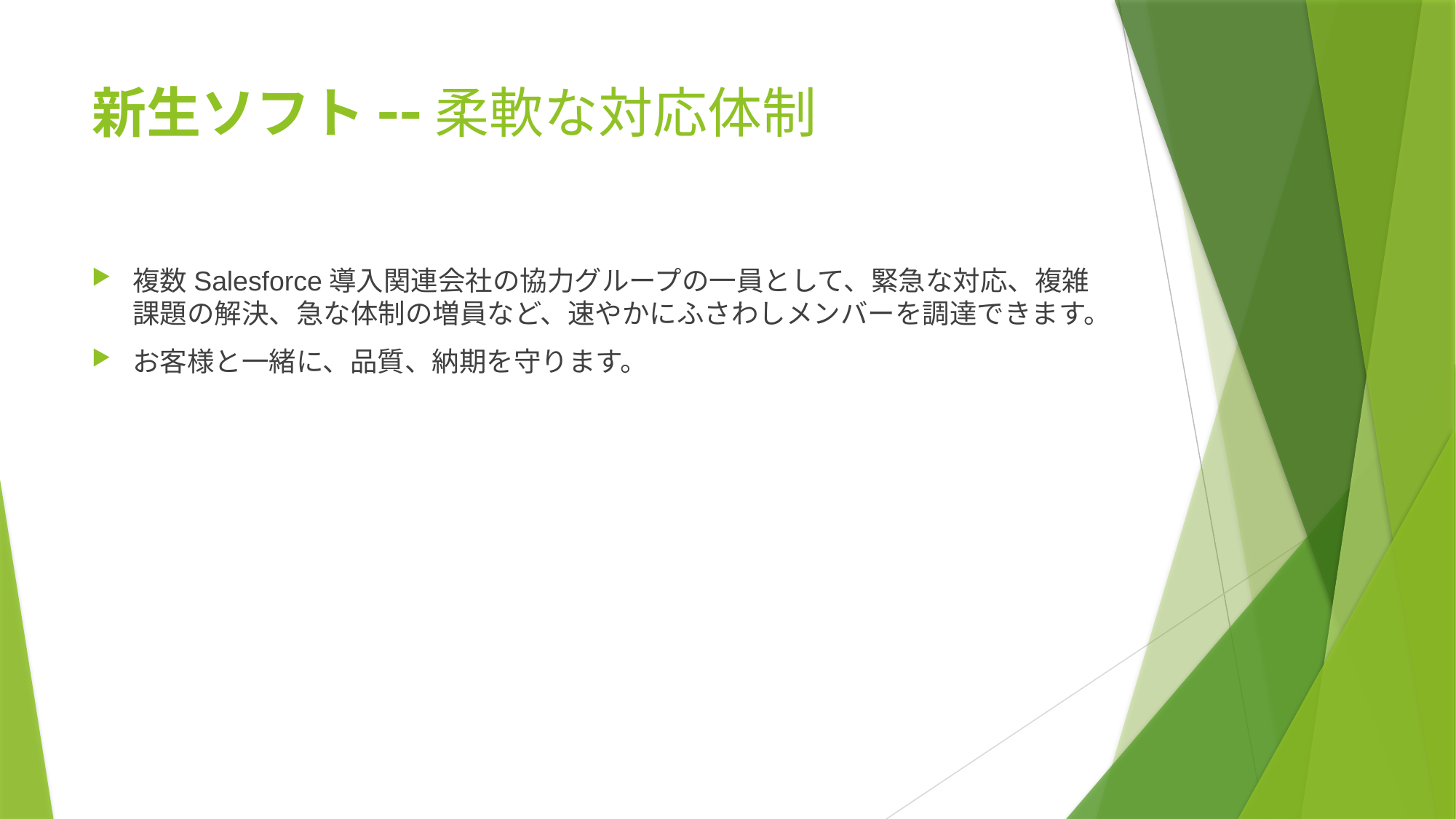

# 新生ソフト--柔軟な対応体制
複数Salesforce導入関連会社の協力グループの一員として、緊急な対応、複雑課題の解決、急な体制の増員など、速やかにふさわしメンバーを調達できます。
お客様と一緒に、品質、納期を守ります。